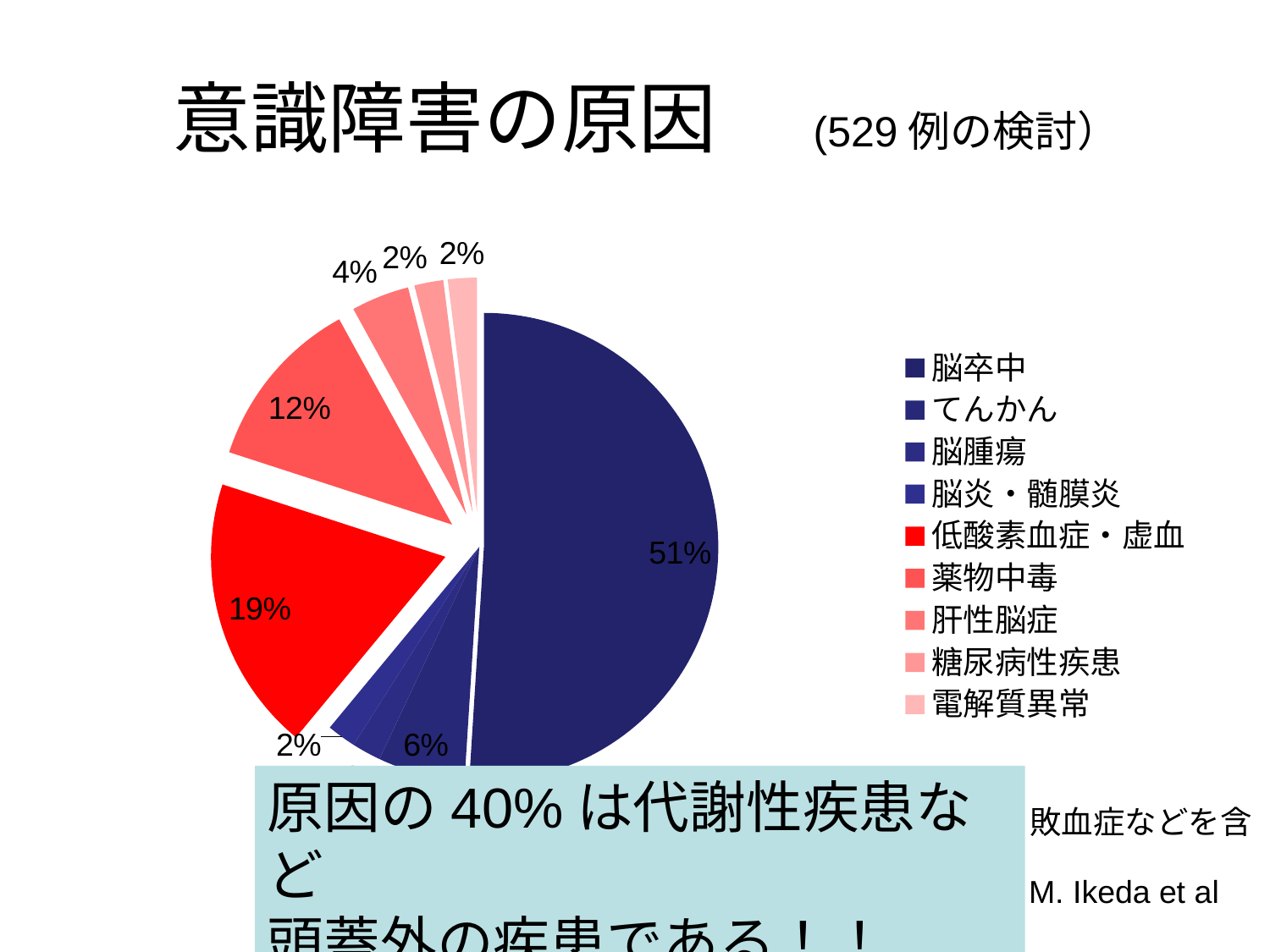

# 意識障害の原因　(529例の検討）

### Chart

| Category |  |
|---|---|
| 脳卒中 | 51.0 |
| てんかん | 6.0 |
| 脳腫瘍 | 2.0 |
| 脳炎・髄膜炎 | 2.0 |
| 低酸素血症・虚血 | 19.0 |
| 薬物中毒 | 12.0 |
| 肝性脳症 | 4.0 |
| 糖尿病性疾患 | 2.0 |
| 電解質異常 | 2.0 |
原因の40%は代謝性疾患など
頭蓋外の疾患である！！
※低酸素血症：高CO2血症、敗血症などを含む
BMJ 2002;325:800.1 M. Ikeda et al